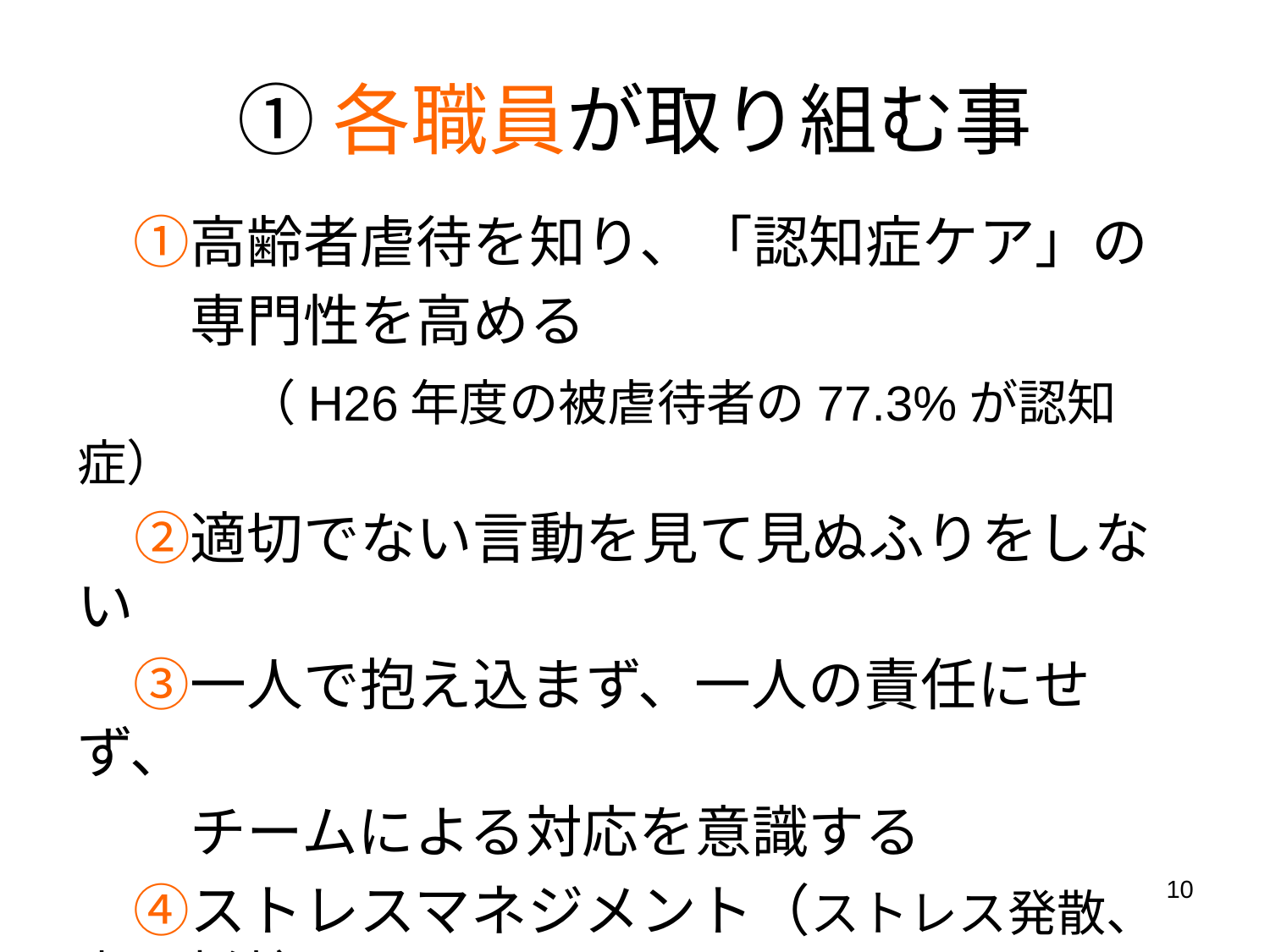

# ①各職員が取り組む事
　①高齢者虐待を知り、「認知症ケア」の
　　専門性を高める
　　　（H26年度の被虐待者の77.3%が認知症）
　②適切でない言動を見て見ぬふりをしない
　③一人で抱え込まず、一人の責任にせず、
　　チームによる対応を意識する
　④ストレスマネジメント（ストレス発散、充電方法）
10